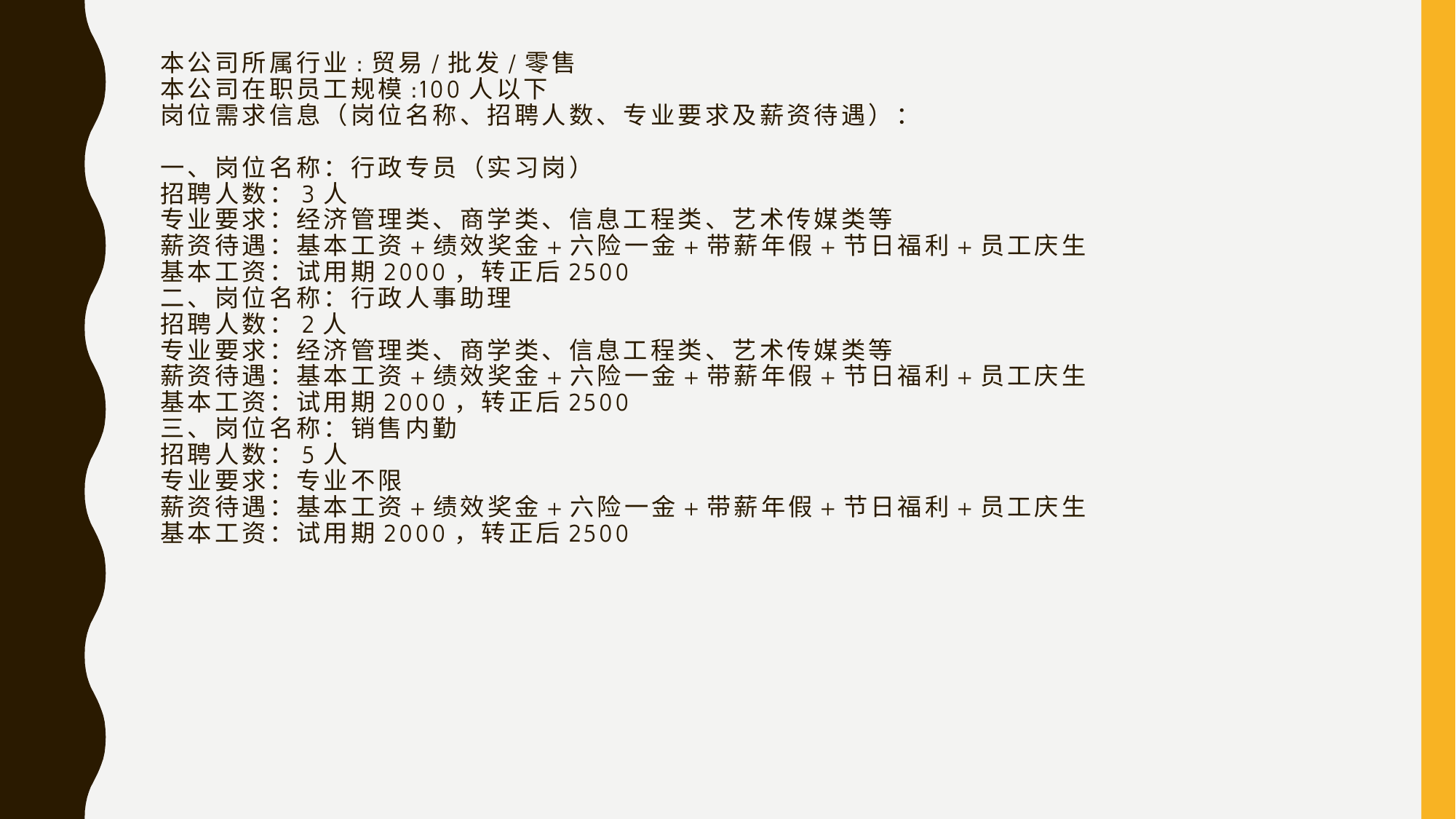

# 本公司所属行业:贸易/批发/零售 本公司在职员工规模:100人以下 岗位需求信息（岗位名称、招聘人数、专业要求及薪资待遇）： 一、岗位名称：行政专员（实习岗） 招聘人数：3人 专业要求：经济管理类、商学类、信息工程类、艺术传媒类等 薪资待遇：基本工资+绩效奖金+六险一金+带薪年假+节日福利+员工庆生 基本工资：试用期2000，转正后2500 二、岗位名称：行政人事助理 招聘人数：2人 专业要求：经济管理类、商学类、信息工程类、艺术传媒类等 薪资待遇：基本工资+绩效奖金+六险一金+带薪年假+节日福利+员工庆生 基本工资：试用期2000，转正后2500 三、岗位名称：销售内勤 招聘人数：5人 专业要求：专业不限 薪资待遇：基本工资+绩效奖金+六险一金+带薪年假+节日福利+员工庆生 基本工资：试用期2000，转正后2500